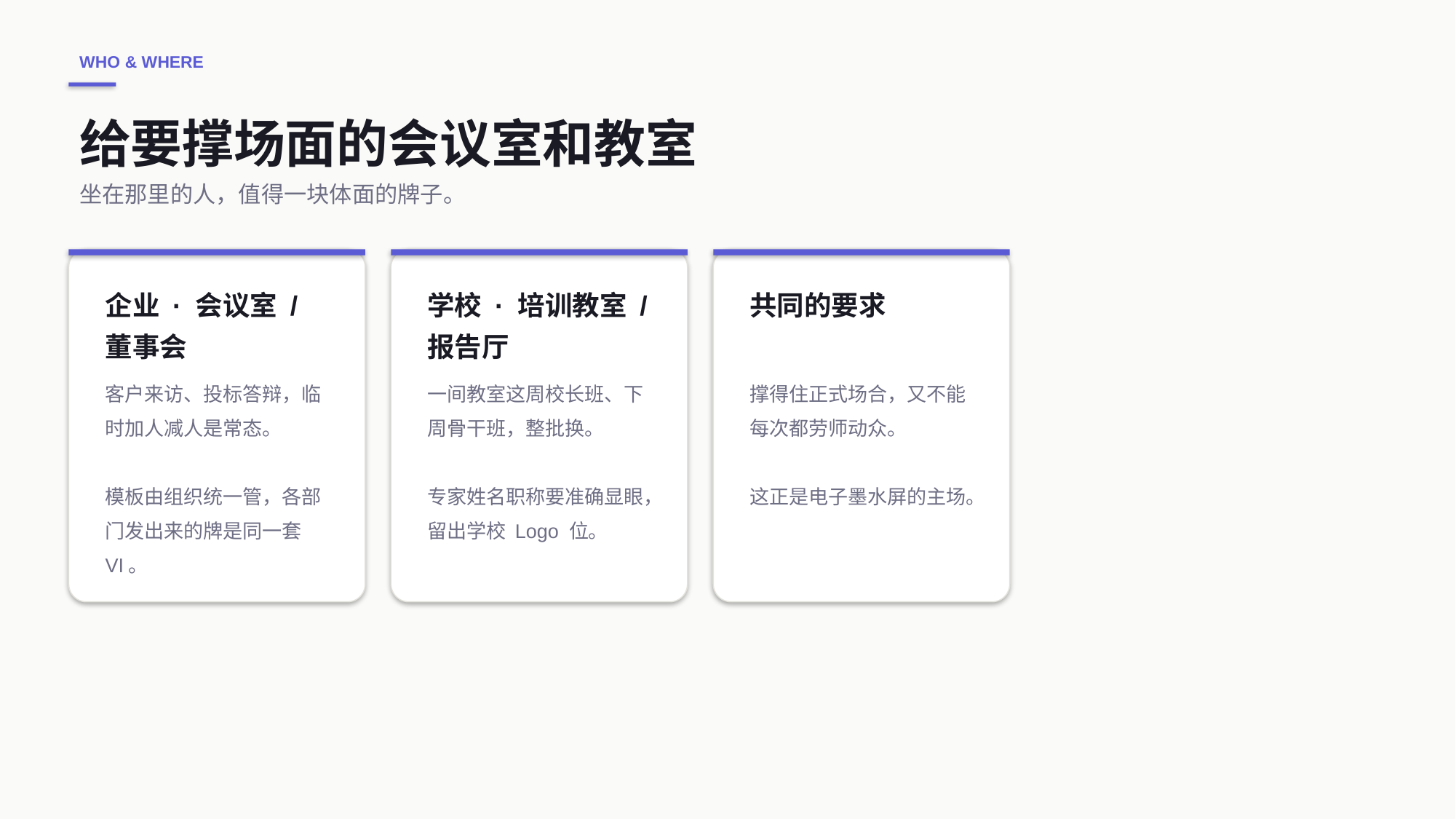

WHO & WHERE

给要撑场面的会议室和教室
坐在那里的人，值得一块体面的牌子。

企业 · 会议室 / 董事会
学校 · 培训教室 / 报告厅
共同的要求
客户来访、投标答辩，临时加人减人是常态。

模板由组织统一管，各部门发出来的牌是同一套 VI。
一间教室这周校长班、下周骨干班，整批换。

专家姓名职称要准确显眼，留出学校 Logo 位。
撑得住正式场合，又不能每次都劳师动众。

这正是电子墨水屏的主场。